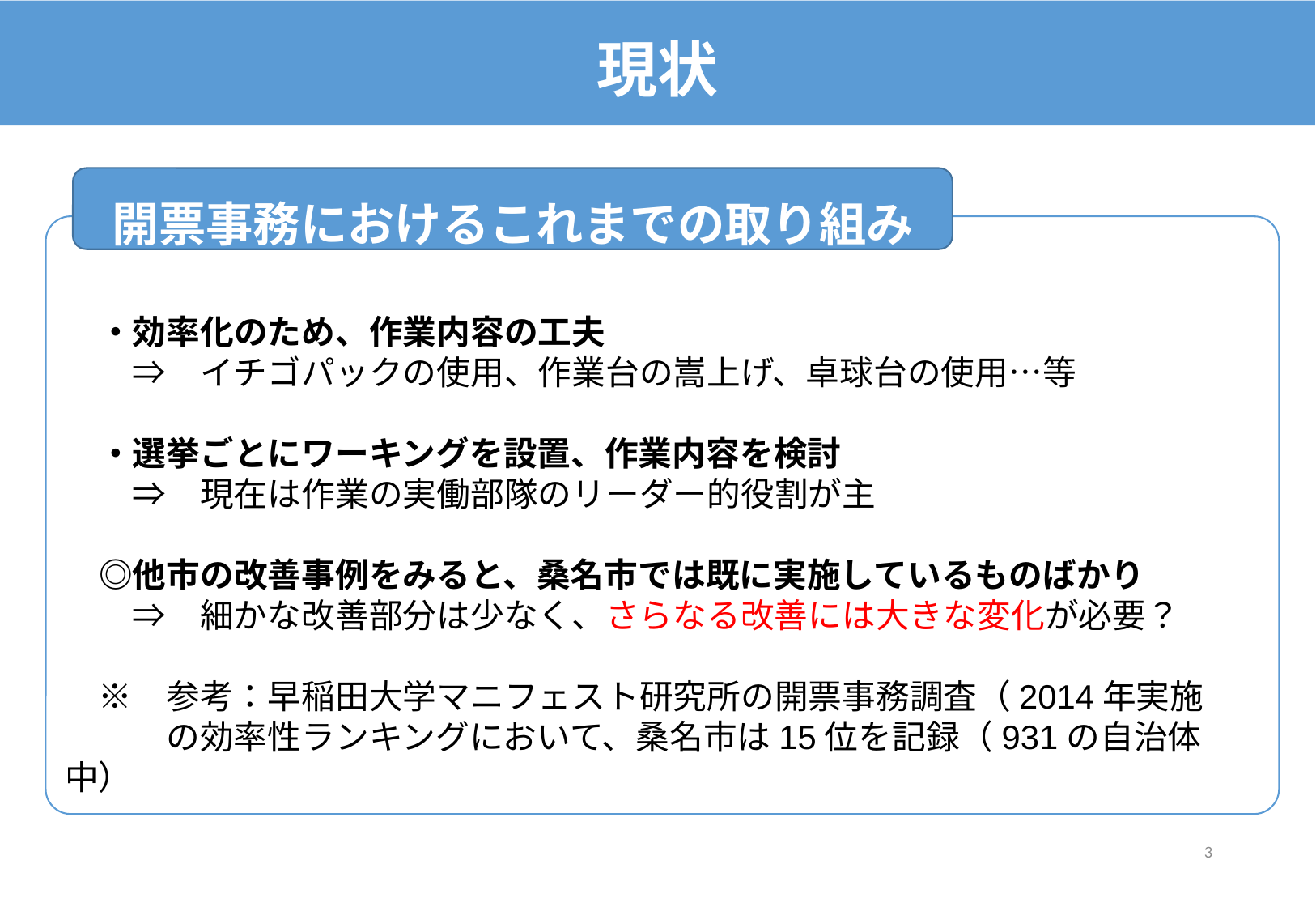

#
現状
開票事務におけるこれまでの取り組み

　・効率化のため、作業内容の工夫
　　⇒　イチゴパックの使用、作業台の嵩上げ、卓球台の使用…等

　・選挙ごとにワーキングを設置、作業内容を検討
　　⇒　現在は作業の実働部隊のリーダー的役割が主

　◎他市の改善事例をみると、桑名市では既に実施しているものばかり
　　⇒　細かな改善部分は少なく、さらなる改善には大きな変化が必要？

　※　参考：早稲田大学マニフェスト研究所の開票事務調査（2014年実施
　　　の効率性ランキングにおいて、桑名市は15位を記録（931の自治体中）

3